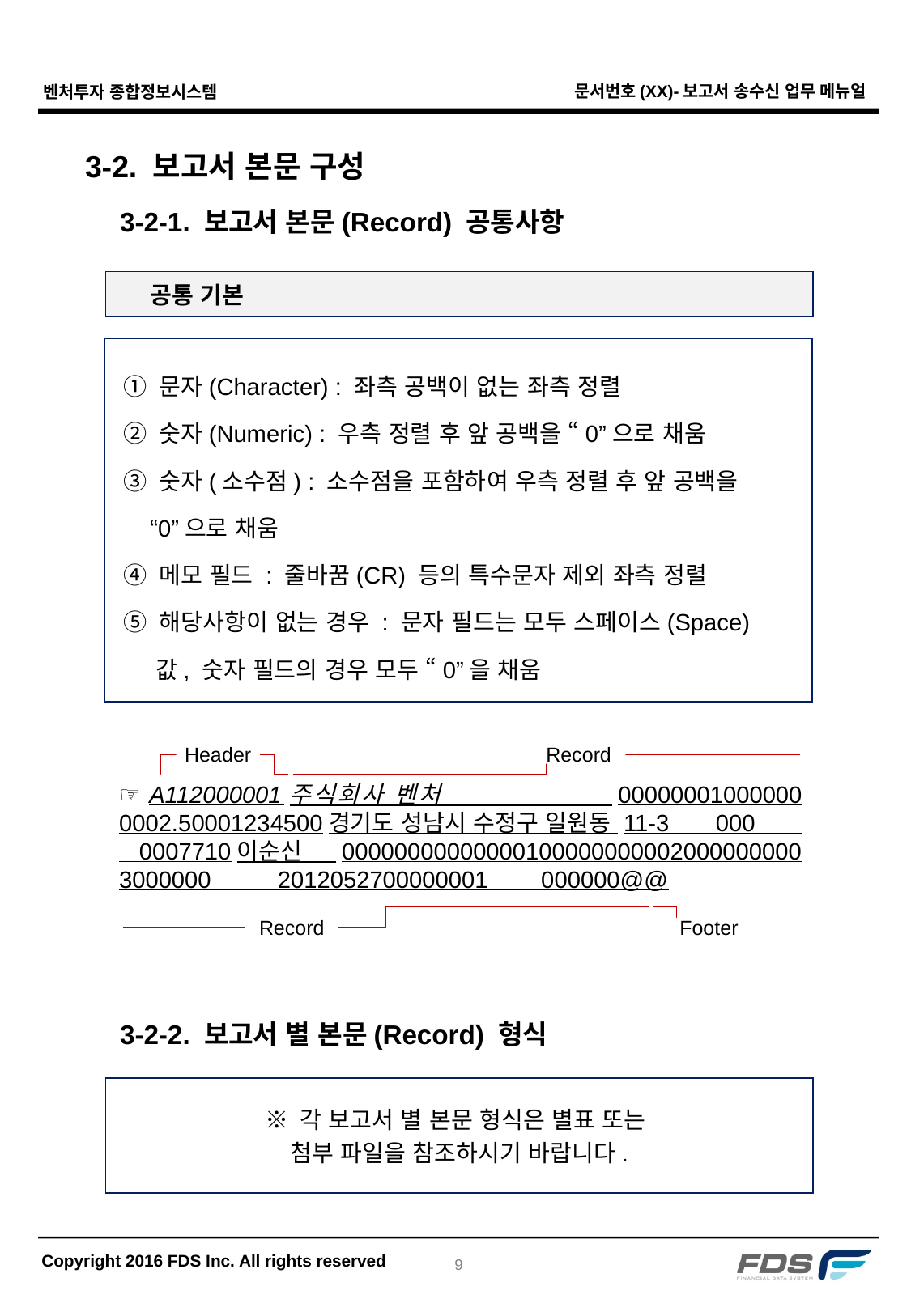

3-2. 보고서 본문 구성
3-2-1. 보고서 본문(Record) 공통사항
    공통 기본
 ① 문자(Character) : 좌측 공백이 없는 좌측 정렬
 ② 숫자(Numeric) : 우측 정렬 후 앞 공백을 “0”으로 채움
 ③ 숫자(소수점) : 소수점을 포함하여 우측 정렬 후 앞 공백을
     “0”으로 채움
 ④ 메모 필드 : 줄바꿈(CR) 등의 특수문자 제외 좌측 정렬
 ⑤ 해당사항이 없는 경우 : 문자 필드는 모두 스페이스(Space)
     값, 숫자 필드의 경우 모두 “0”을 채움
Record
Header
☞ A112000001주식회사 벤처                   00000001000000 0002.50001234500경기도 성남시 수정구 일원동 11-3       000           0007710이순신     00000000000000100000000002000000000 3000000          2012052700000001        000000@@
Record
Footer
3-2-2. 보고서 별 본문(Record) 형식
※ 각 보고서 별 본문 형식은 별표 또는
첨부 파일을 참조하시기 바랍니다.
9